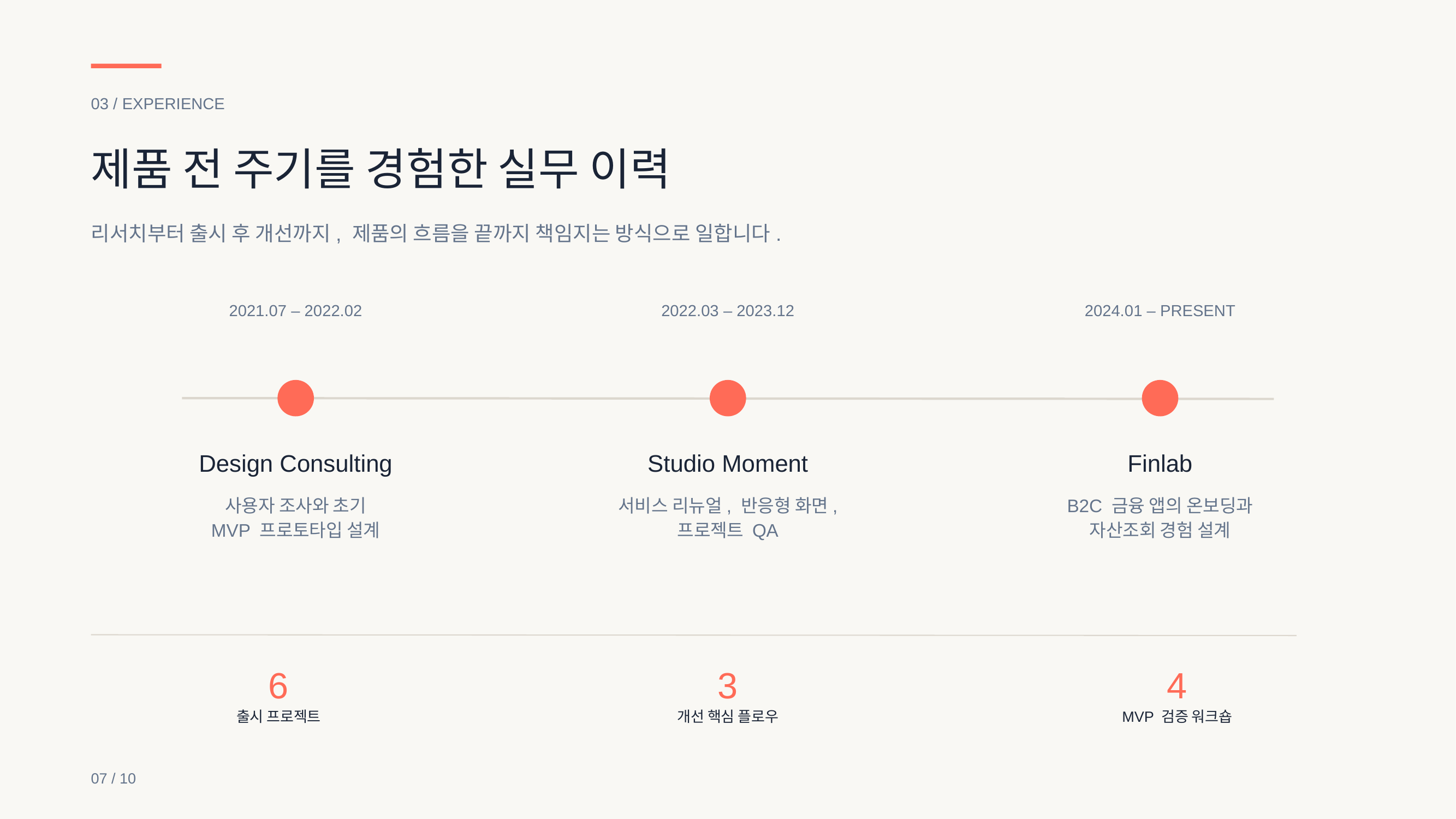

03 / EXPERIENCE
제품 전 주기를 경험한 실무 이력
리서치부터 출시 후 개선까지, 제품의 흐름을 끝까지 책임지는 방식으로 일합니다.
2021.07 – 2022.02
2022.03 – 2023.12
2024.01 – PRESENT

Design Consulting
Studio Moment
Finlab
사용자 조사와 초기
MVP 프로토타입 설계
서비스 리뉴얼, 반응형 화면,
프로젝트 QA
B2C 금융 앱의 온보딩과
자산조회 경험 설계

6
3
4
출시 프로젝트
개선 핵심 플로우
MVP 검증 워크숍
07 / 10